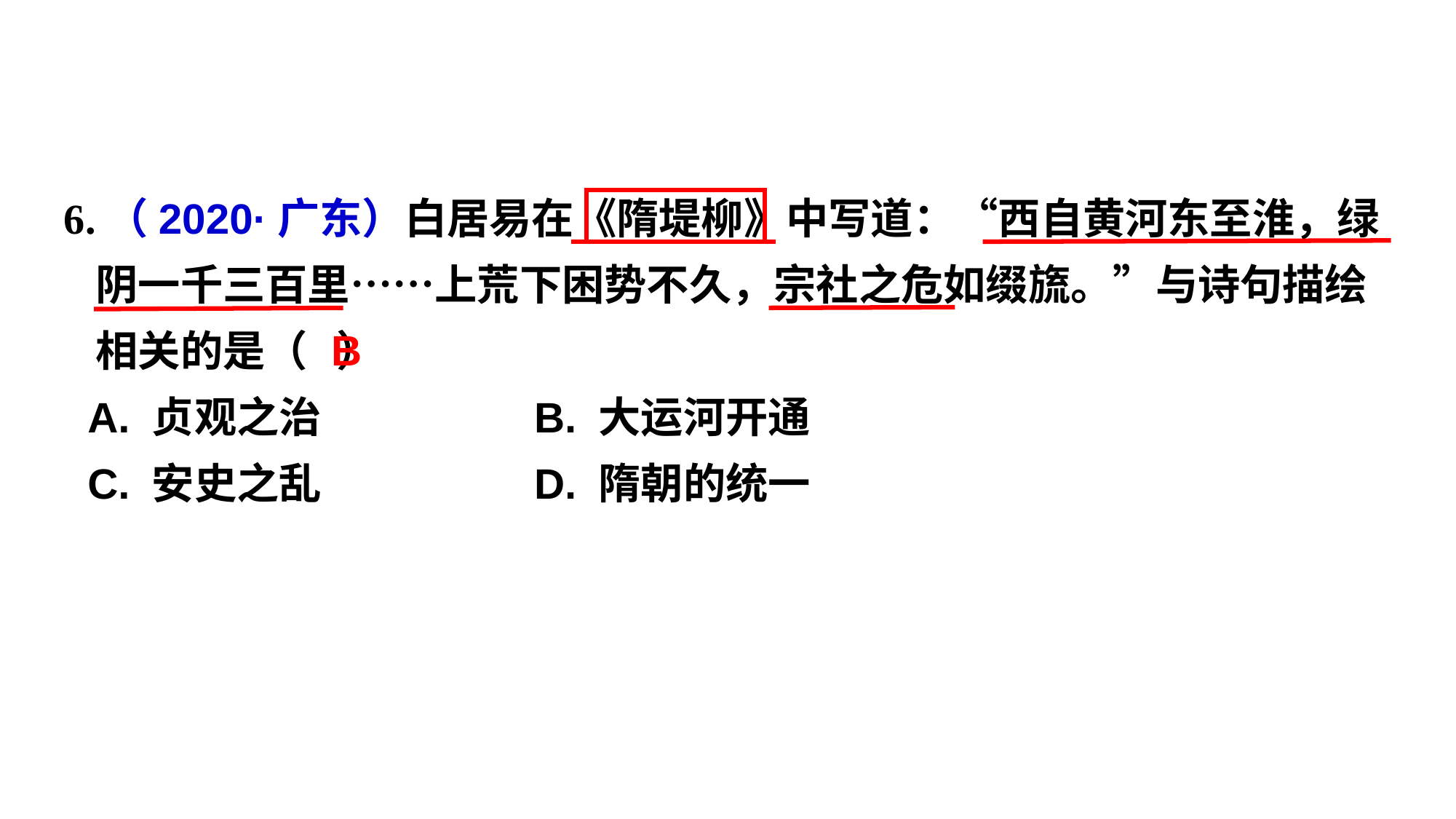

6.（2020·广东）白居易在《隋堤柳》中写道：“西自黄河东至淮，绿阴一千三百里……上荒下困势不久，宗社之危如缀旒。”与诗句描绘相关的是（   ）
  A. 贞观之治                     B. 大运河开通
  C. 安史之乱                     D. 隋朝的统一

B